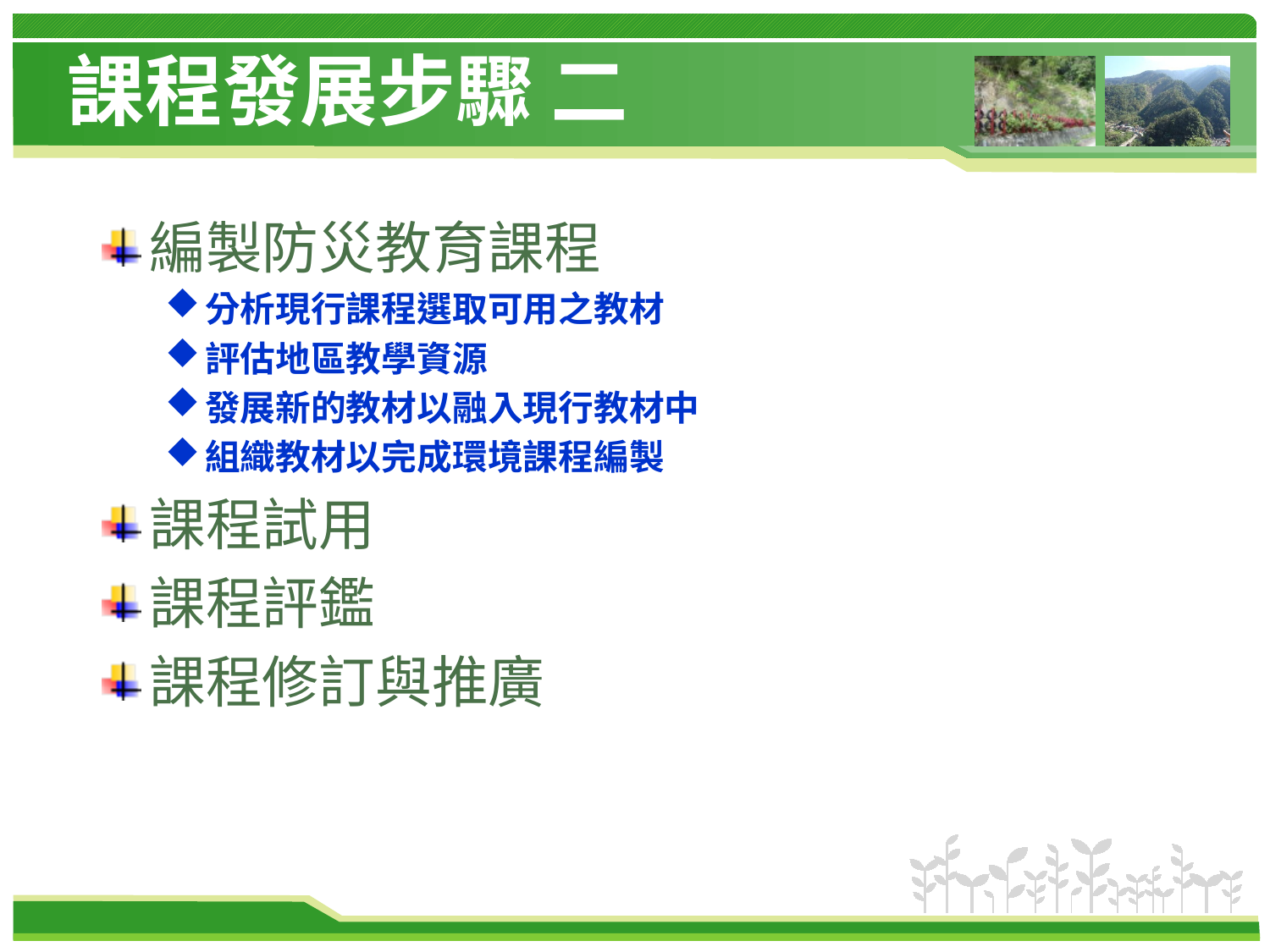

課程發展步驟 二
編製防災教育課程
分析現行課程選取可用之教材
評估地區教學資源
發展新的教材以融入現行教材中
組織教材以完成環境課程編製
課程試用
課程評鑑
課程修訂與推廣